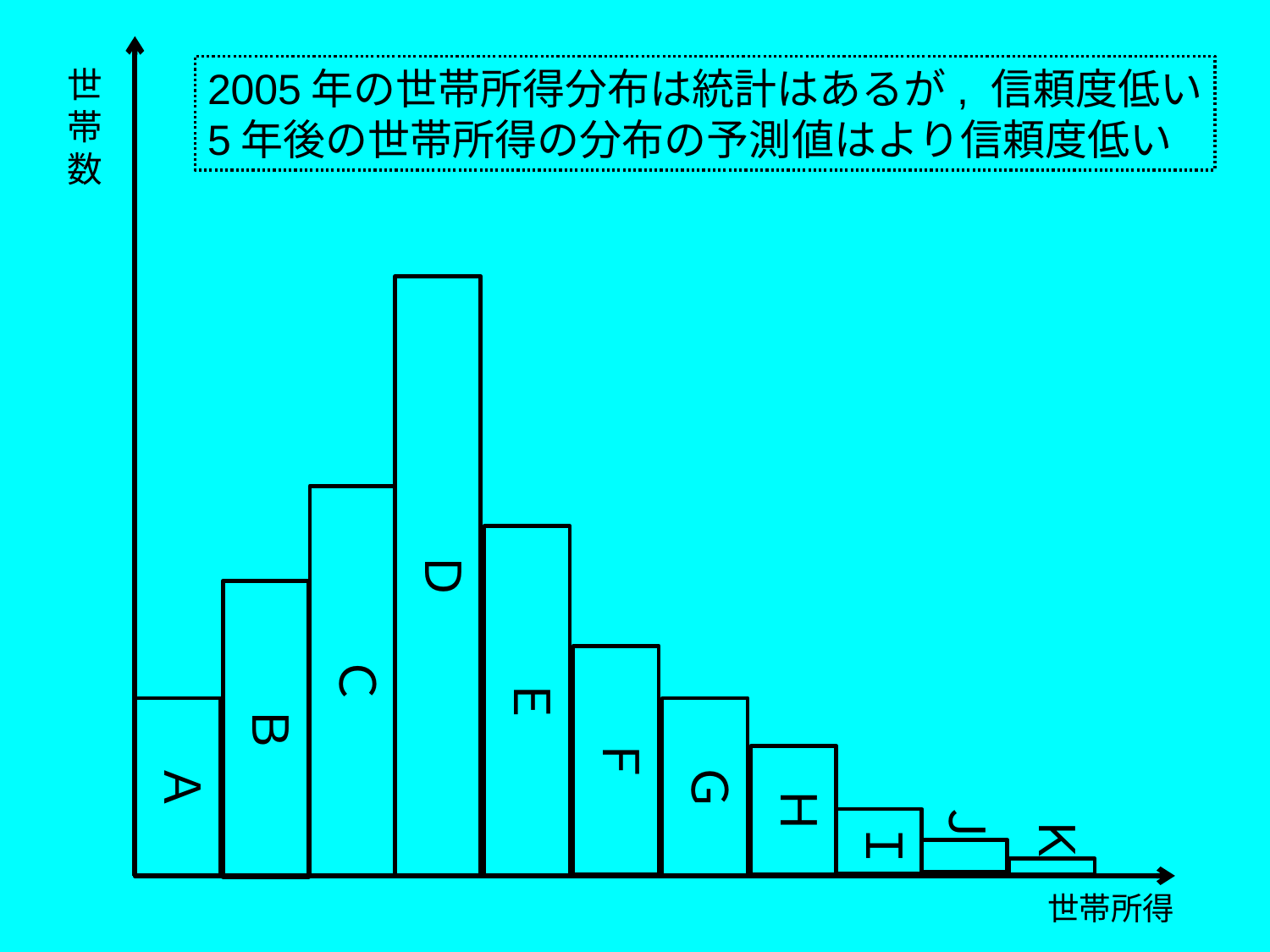

2005年の世帯所得分布は統計はあるが, 信頼度低い
5年後の世帯所得の分布の予測値はより信頼度低い
世帯数
Ｄ
Ｃ
Ｅ
Ｂ
Ｆ
Ａ
Ｇ
Ｈ
Ｊ
Ｋ
Ｉ

世帯所得